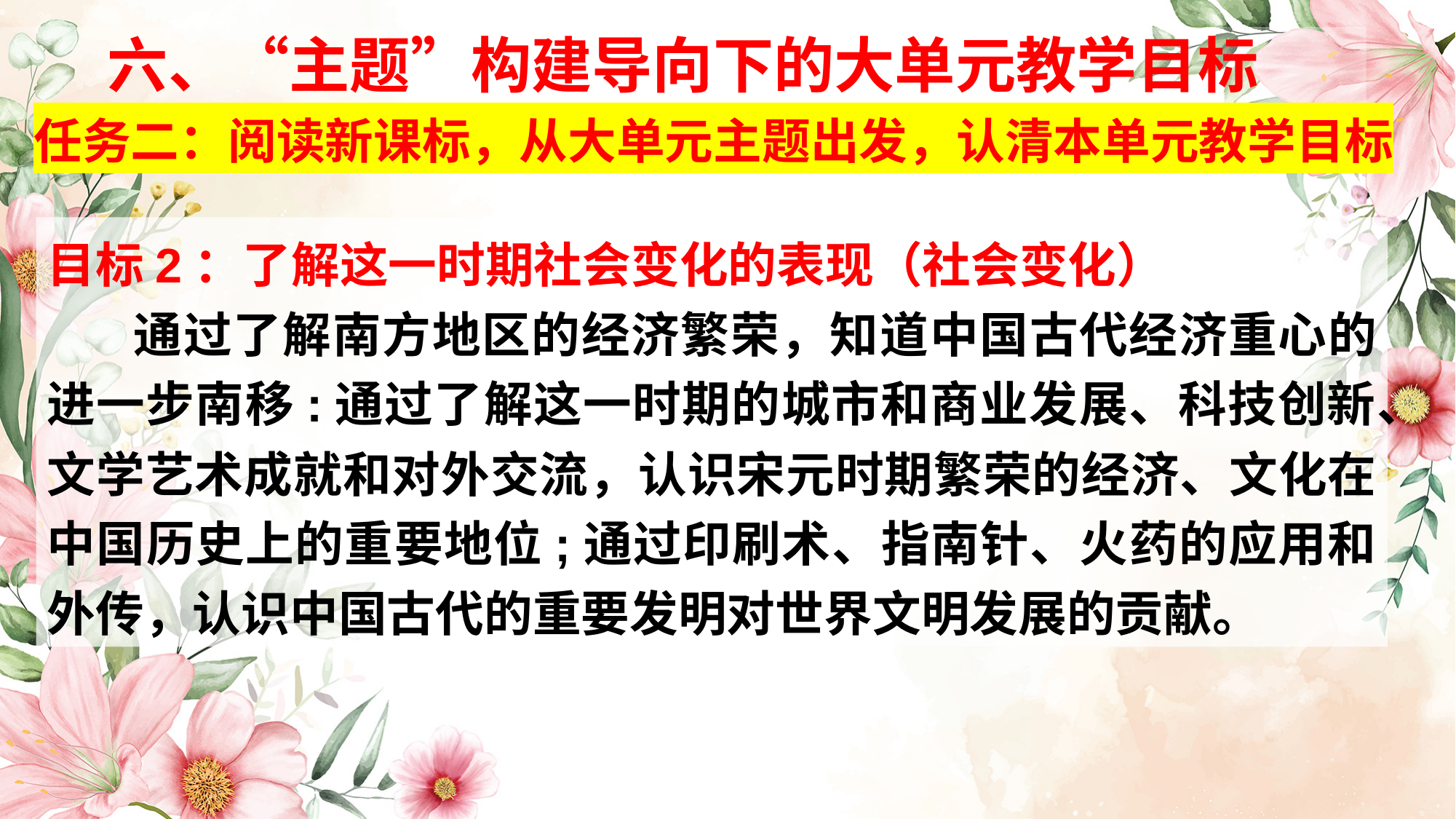

六、“主题”构建导向下的大单元教学目标
任务二：阅读新课标，从大单元主题出发，认清本单元教学目标
目标2：了解这一时期社会变化的表现（社会变化）
      通过了解南方地区的经济繁荣，知道中国古代经济重心的进一步南移:通过了解这一时期的城市和商业发展、科技创新、文学艺术成就和对外交流，认识宋元时期繁荣的经济、文化在中国历史上的重要地位;通过印刷术、指南针、火药的应用和外传，认识中国古代的重要发明对世界文明发展的贡献。